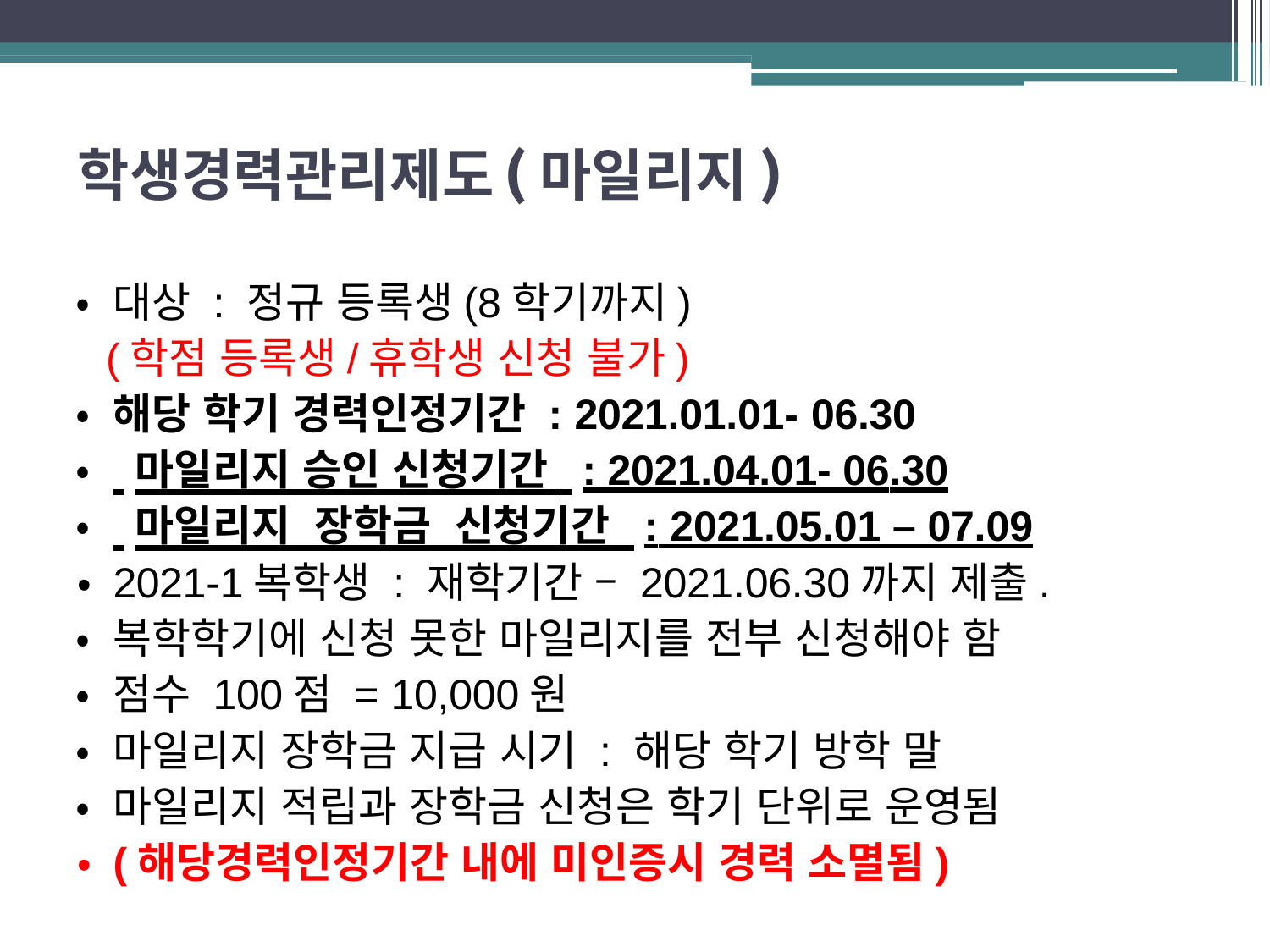

# 학생경력관리제도(마일리지)
•	대상 : 정규 등록생(8학기까지)
(학점 등록생/휴학생 신청 불가)
•	해당 학기 경력인정기간 : 2021.01.01- 06.30
•	 마일리지 승인 신청기간  : 2021.04.01- 06.30
•	 마일리지  장학금  신청기간  : 2021.05.01 – 07.09
•	2021-1복학생 : 재학기간 – 2021.06.30까지 제출.
•	복학학기에 신청 못한 마일리지를 전부 신청해야 함
•	점수 100점 = 10,000원
•	마일리지 장학금 지급 시기 : 해당 학기 방학 말
•	마일리지 적립과 장학금 신청은 학기 단위로 운영됨
•	(해당경력인정기간 내에 미인증시 경력 소멸됨)